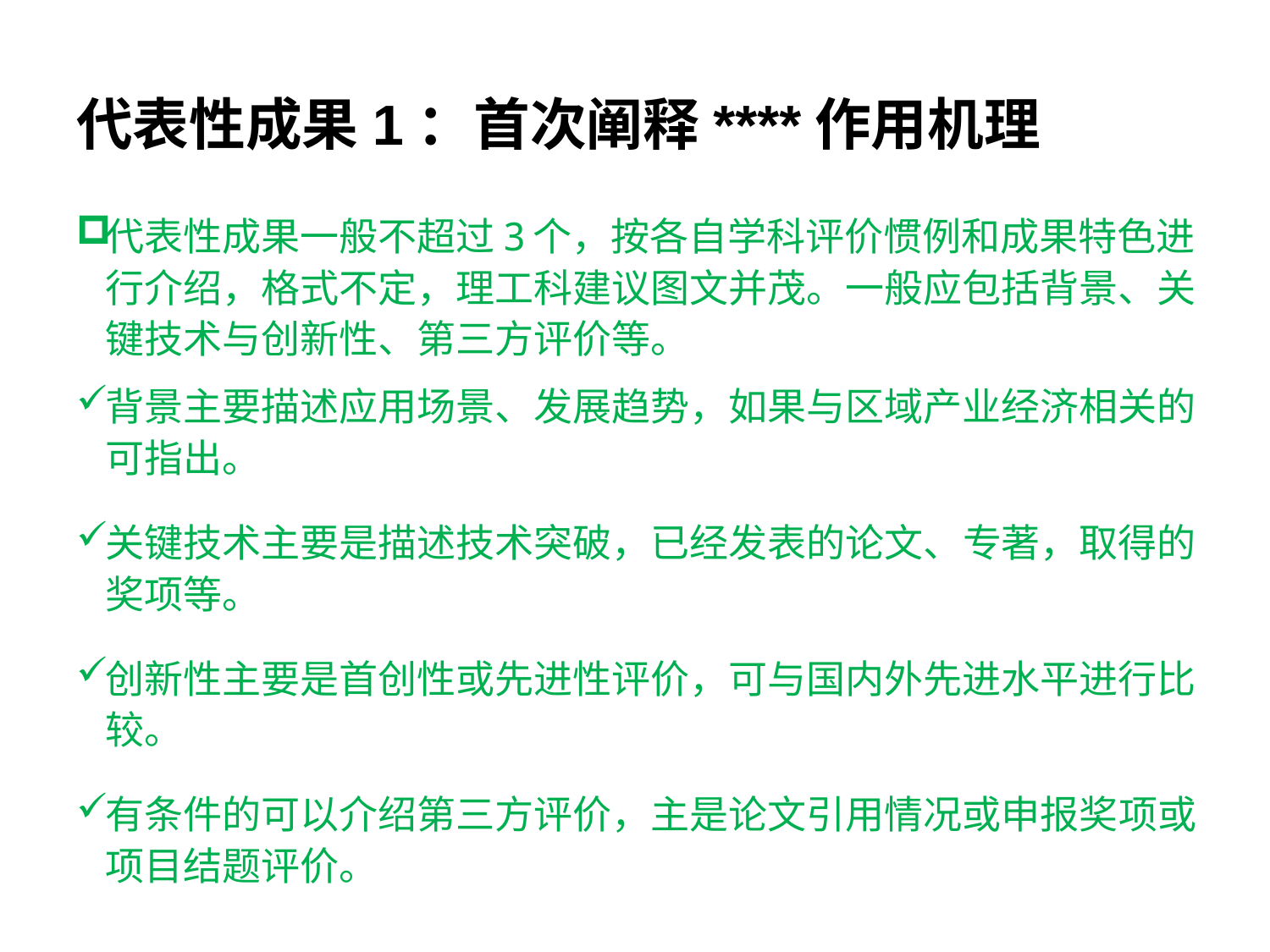

代表性成果1：首次阐释****作用机理
代表性成果一般不超过3个，按各自学科评价惯例和成果特色进行介绍，格式不定，理工科建议图文并茂。一般应包括背景、关键技术与创新性、第三方评价等。
背景主要描述应用场景、发展趋势，如果与区域产业经济相关的可指出。
关键技术主要是描述技术突破，已经发表的论文、专著，取得的奖项等。
创新性主要是首创性或先进性评价，可与国内外先进水平进行比较。
有条件的可以介绍第三方评价，主是论文引用情况或申报奖项或项目结题评价。